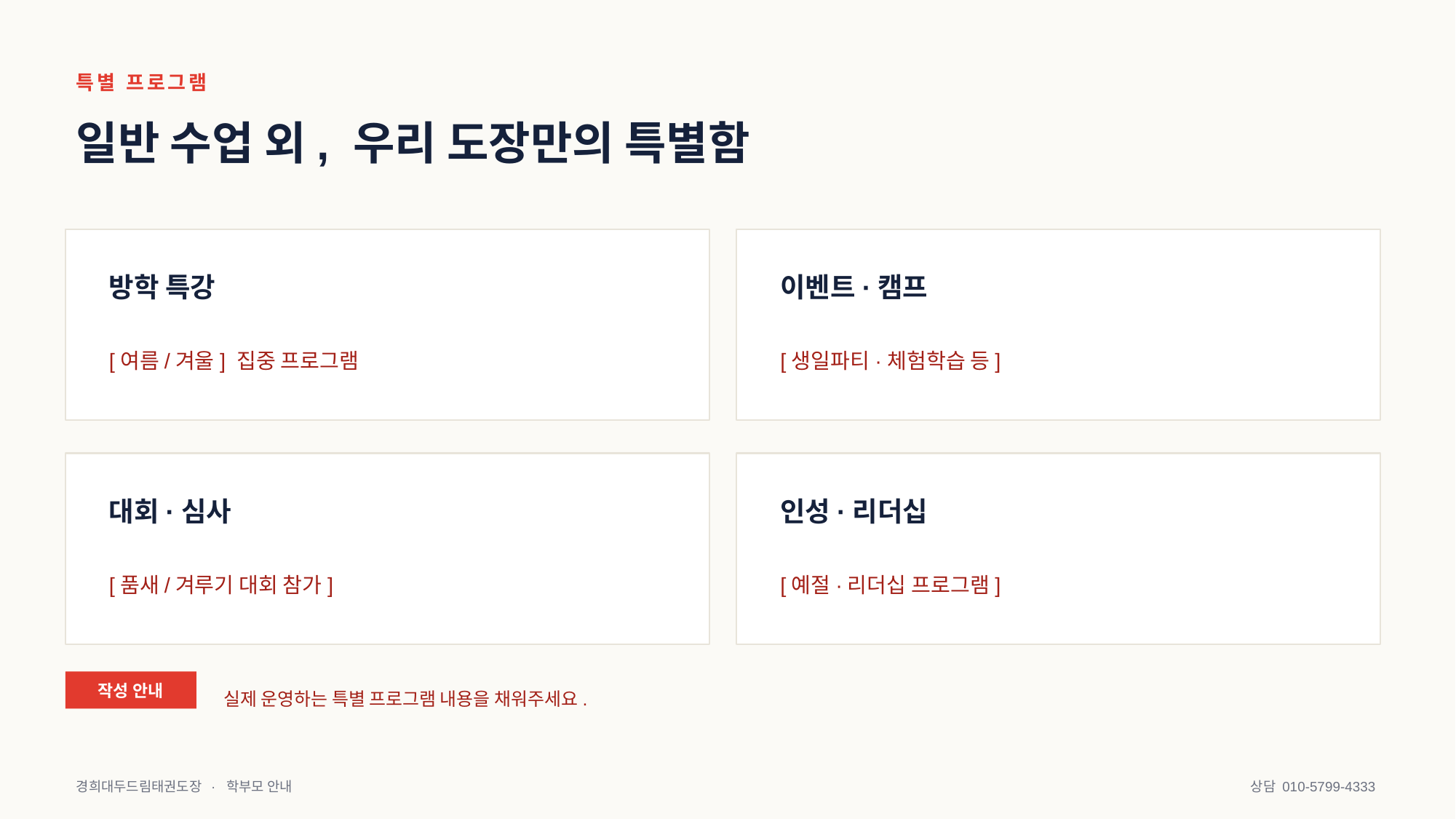

특별 프로그램
일반 수업 외, 우리 도장만의 특별함

방학 특강
이벤트·캠프
[여름/겨울] 집중 프로그램
[생일파티·체험학습 등]

대회·심사
인성·리더십
[품새/겨루기 대회 참가]
[예절·리더십 프로그램]
작성 안내
실제 운영하는 특별 프로그램 내용을 채워주세요.
경희대두드림태권도장  ·  학부모 안내
상담 010-5799-4333